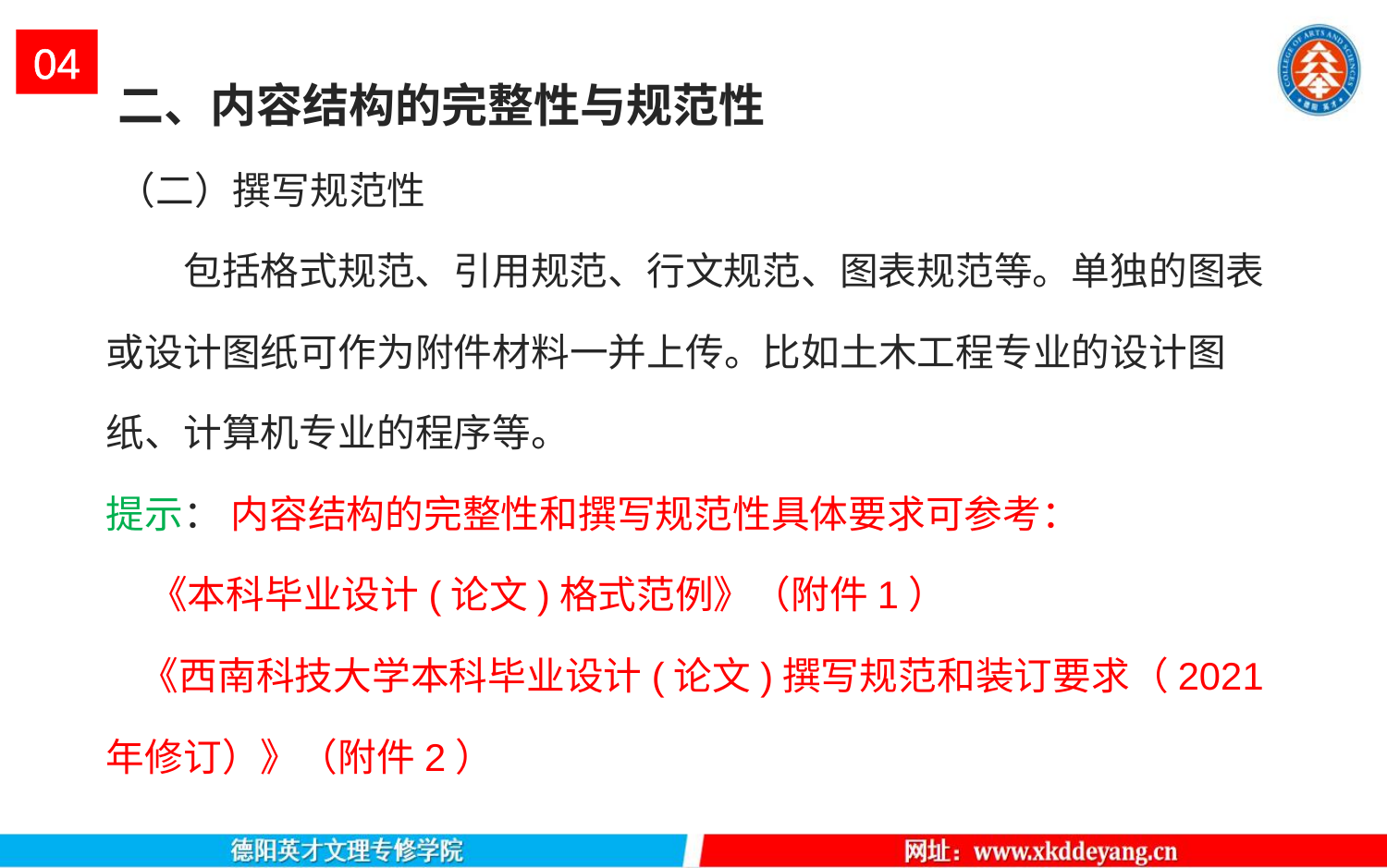

04
二、内容结构的完整性与规范性
（二）撰写规范性
# 包括格式规范、引用规范、行文规范、图表规范等。单独的图表或设计图纸可作为附件材料一并上传。比如土木工程专业的设计图纸、计算机专业的程序等。 提示： 内容结构的完整性和撰写规范性具体要求可参考： 《本科毕业设计(论文)格式范例》（附件1） 《西南科技大学本科毕业设计(论文)撰写规范和装订要求（2021年修订）》（附件2）